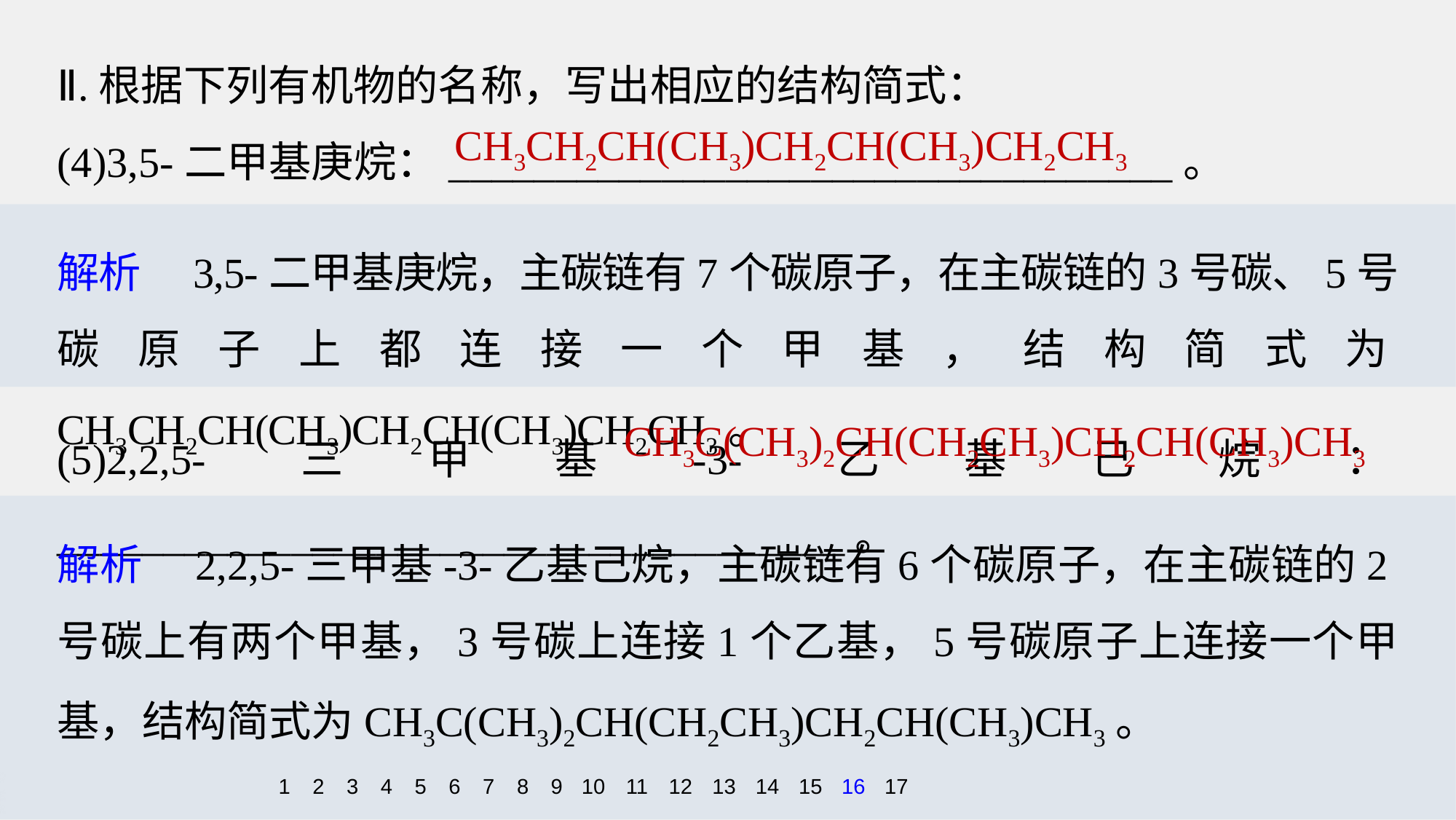

Ⅱ.根据下列有机物的名称，写出相应的结构简式：
(4)3,5-二甲基庚烷：__________________________________。
CH3CH2CH(CH3)CH2CH(CH3)CH2CH3

解析　3,5-二甲基庚烷，主碳链有7个碳原子，在主碳链的3号碳、5号碳原子上都连接一个甲基，结构简式为CH3CH2CH(CH3)CH2CH(CH3)CH2CH3。
(5)2,2,5-三甲基-3-乙基己烷：_____________________________________。
CH3C(CH3)2CH(CH2CH3)CH2CH(CH3)CH3
解析　2,2,5-三甲基-3-乙基己烷，主碳链有6个碳原子，在主碳链的2号碳上有两个甲基，3号碳上连接1个乙基，5号碳原子上连接一个甲基，结构简式为CH3C(CH3)2CH(CH2CH3)CH2CH(CH3)CH3。
1
2
3
4
5
6
7
8
9
10
11
12
13
14
15
16
17